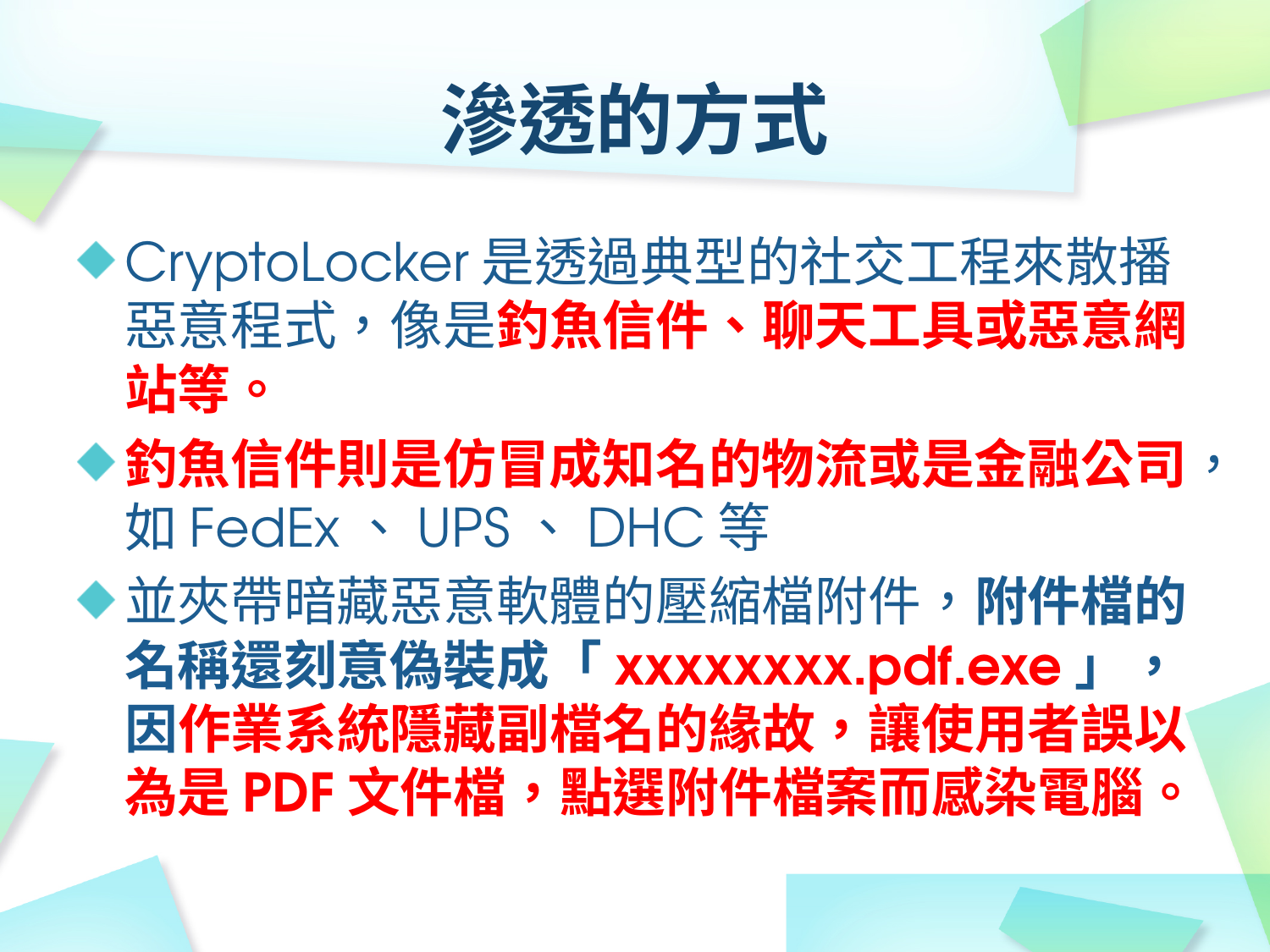

# 滲透的方式
CryptoLocker是透過典型的社交工程來散播惡意程式，像是釣魚信件、聊天工具或惡意網站等。
釣魚信件則是仿冒成知名的物流或是金融公司，如FedEx、UPS、DHC等
並夾帶暗藏惡意軟體的壓縮檔附件，附件檔的名稱還刻意偽裝成「xxxxxxxx.pdf.exe」，因作業系統隱藏副檔名的緣故，讓使用者誤以為是PDF文件檔，點選附件檔案而感染電腦。